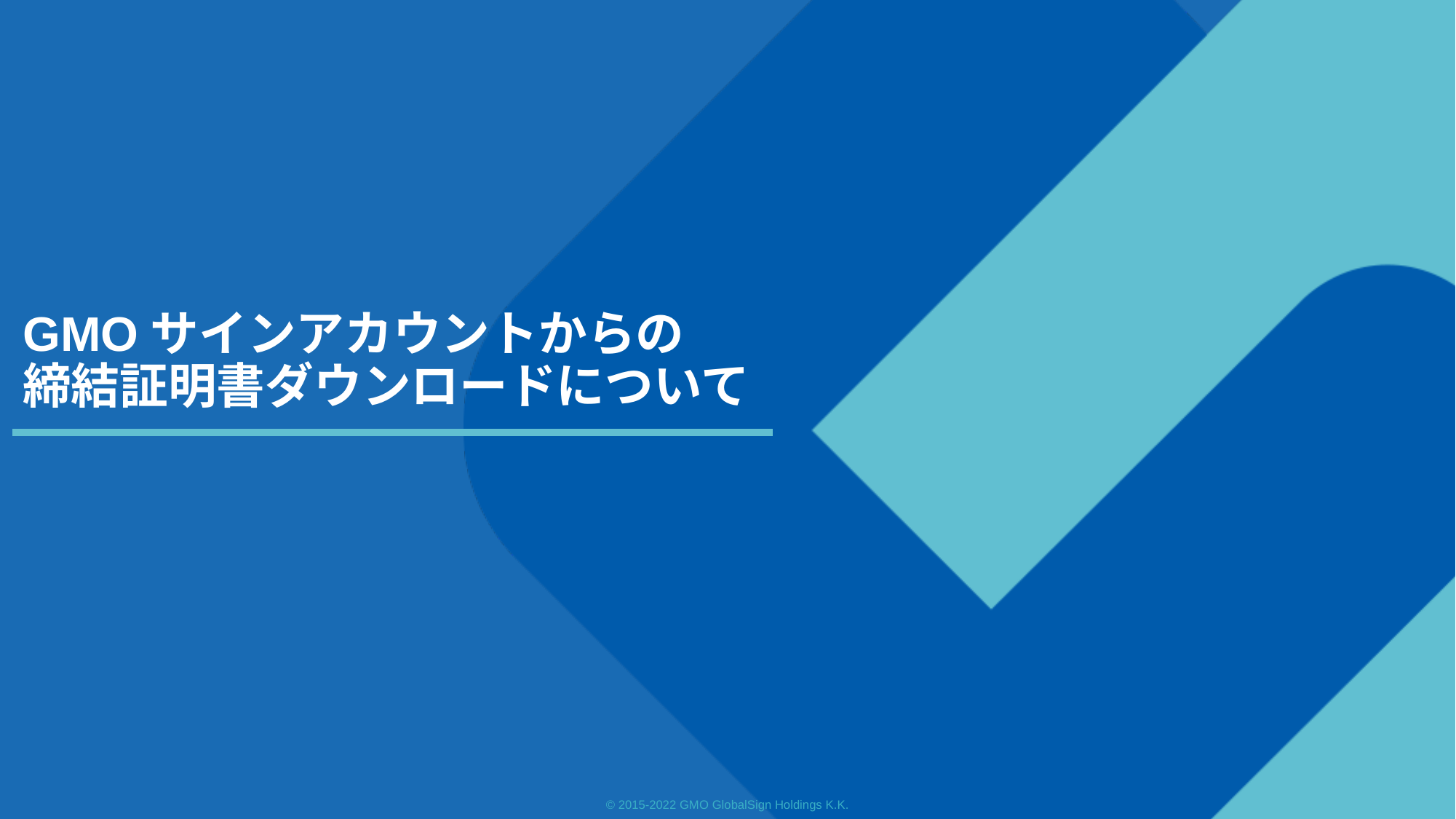

# GMOサインアカウントからの 締結証明書ダウンロードについて
© 2015-2022 GMO GlobalSign Holdings K.K.